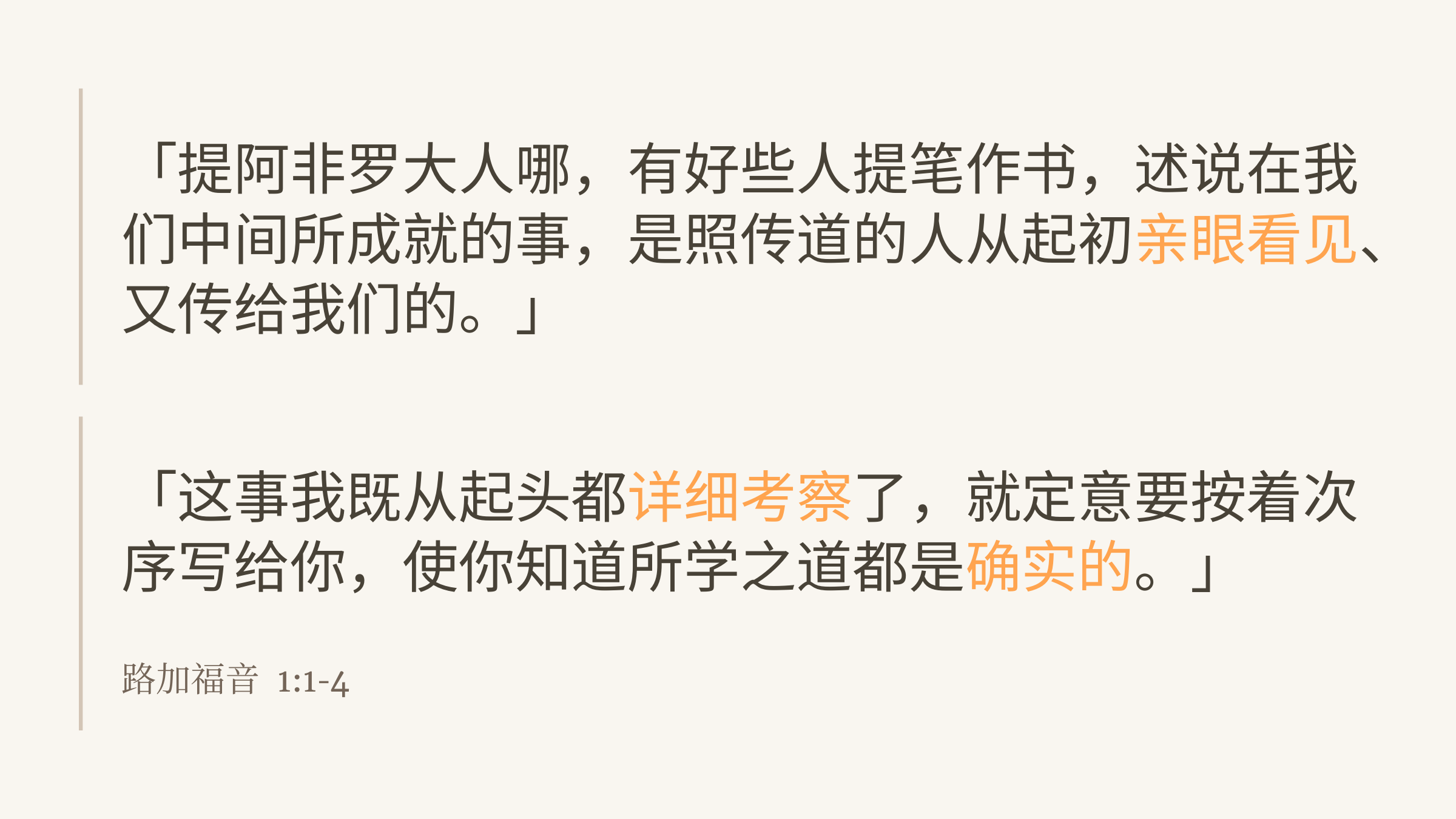

「提阿非罗大人哪，有好些人提笔作书，述说在我们中间所成就的事，是照传道的人从起初亲眼看见、又传给我们的。」

「这事我既从起头都详细考察了，就定意要按着次序写给你，使你知道所学之道都是确实的。」
路加福音 1:1-4